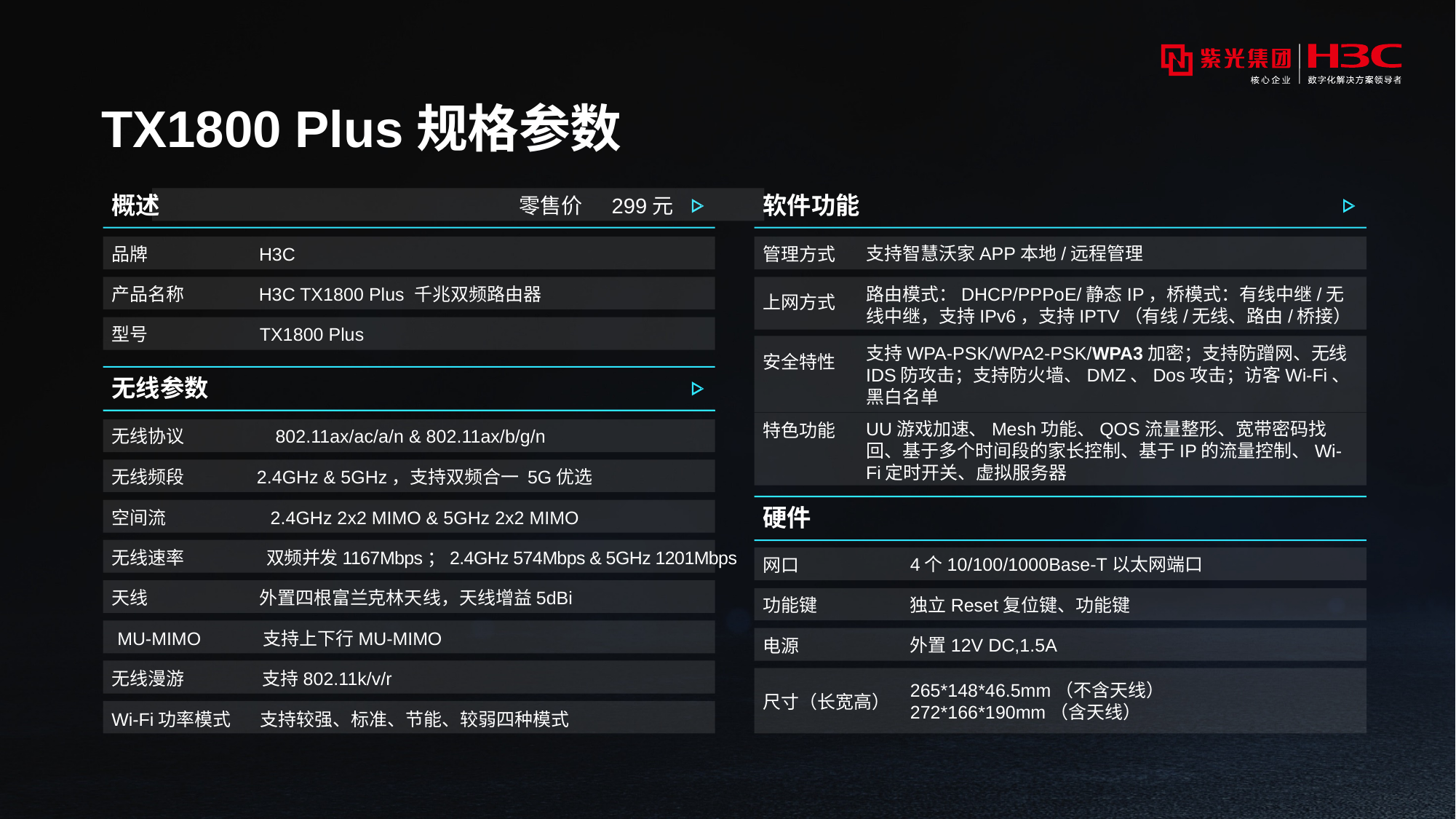

# TX1800 Plus规格参数

概述
软件功能
零售价     299元

支持智慧沃家APP本地/远程管理
品牌
H3C
管理方式

H3C TX1800 Plus 千兆双频路由器
路由模式：DHCP/PPPoE/静态IP，桥模式：有线中继/无线中继，支持IPv6，支持IPTV（有线/无线、路由/桥接）
产品名称
上网方式

型号
TX1800 Plus

支持WPA-PSK/WPA2-PSK/WPA3加密；支持防蹭网、无线IDS防攻击；支持防火墙、DMZ、Dos攻击；访客Wi-Fi、黑白名单
安全特性

无线参数

UU游戏加速、Mesh功能、QOS流量整形、宽带密码找回、基于多个时间段的家长控制、基于IP的流量控制、Wi-Fi定时开关、虚拟服务器
特色功能

无线协议
802.11ax/ac/a/n & 802.11ax/b/g/n

无线频段
2.4GHz & 5GHz，支持双频合一 5G优选

硬件
空间流
2.4GHz 2x2 MIMO & 5GHz 2x2 MIMO

无线速率
双频并发1167Mbps；2.4GHz 574Mbps & 5GHz 1201Mbps

网口
4个10/100/1000Base-T以太网端口

天线
外置四根富兰克林天线，天线增益5dBi

功能键
独立Reset复位键、功能键

MU-MIMO
支持上下行MU-MIMO

电源
外置12V DC,1.5A

无线漫游
支持802.11k/v/r

265*148*46.5mm（不含天线）
272*166*190mm（含天线）
尺寸（长宽高）

Wi-Fi功率模式
支持较强、标准、节能、较弱四种模式